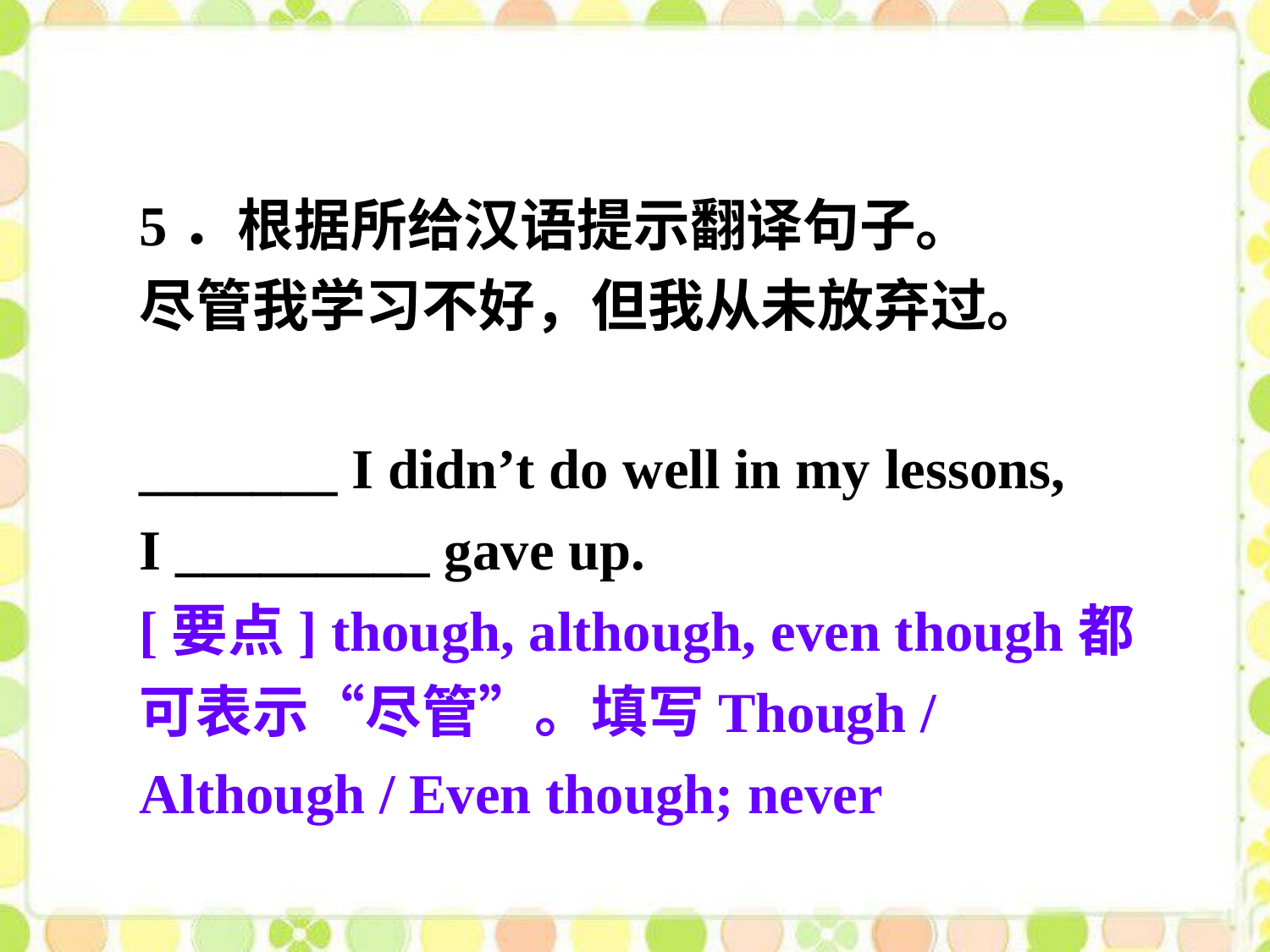

5．根据所给汉语提示翻译句子。
尽管我学习不好，但我从未放弃过。
_______ I didn’t do well in my lessons,
I _________ gave up.
[要点] though, although, even though都可表示“尽管”。填写Though / Although / Even though; never